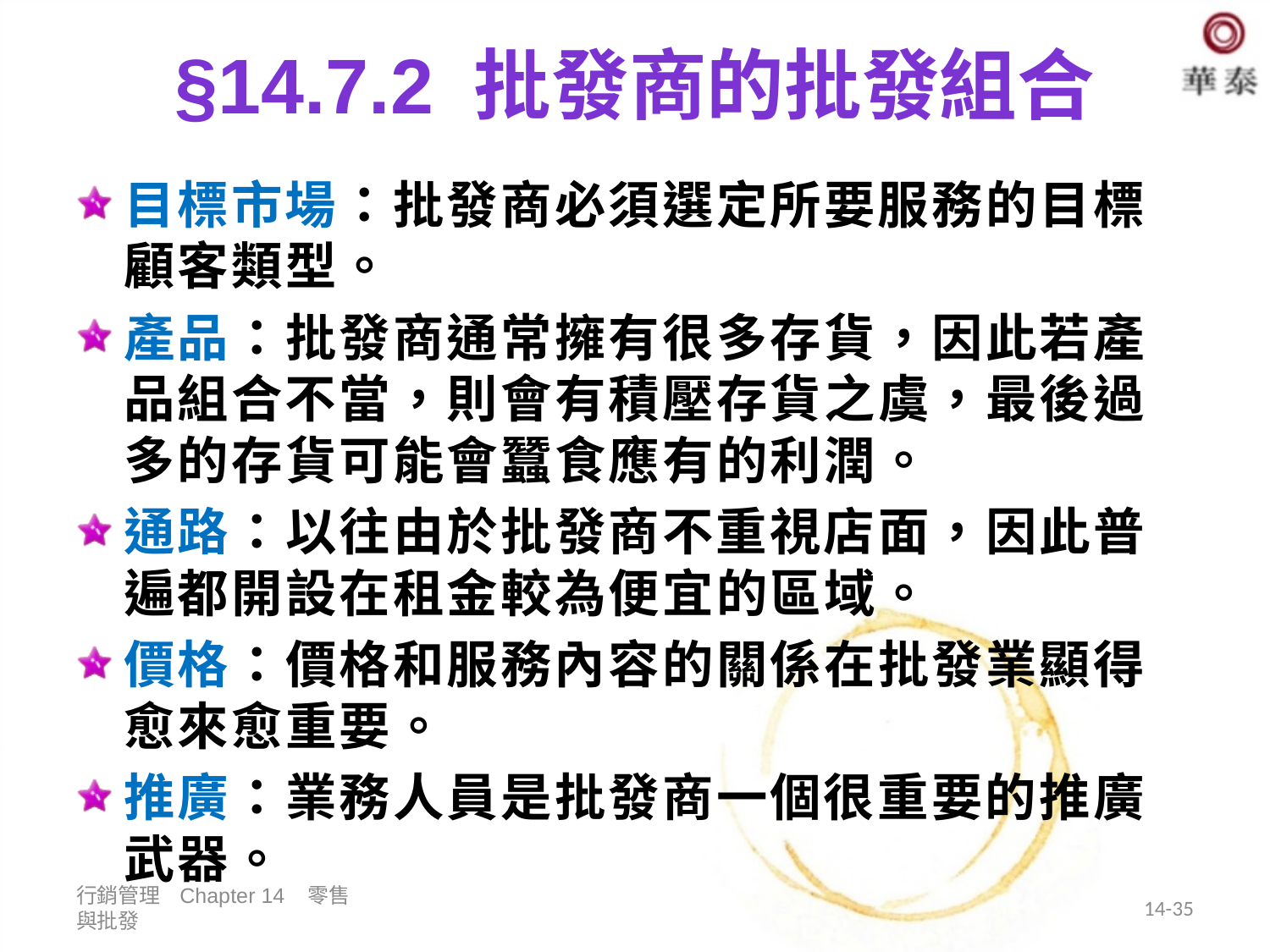

# §14.7.2 批發商的批發組合
目標市場：批發商必須選定所要服務的目標顧客類型。
產品：批發商通常擁有很多存貨，因此若產品組合不當，則會有積壓存貨之虞，最後過多的存貨可能會蠶食應有的利潤。
通路：以往由於批發商不重視店面，因此普遍都開設在租金較為便宜的區域。
價格：價格和服務內容的關係在批發業顯得愈來愈重要。
推廣：業務人員是批發商一個很重要的推廣武器。

行銷管理   Chapter 14   零售與批發
14-35